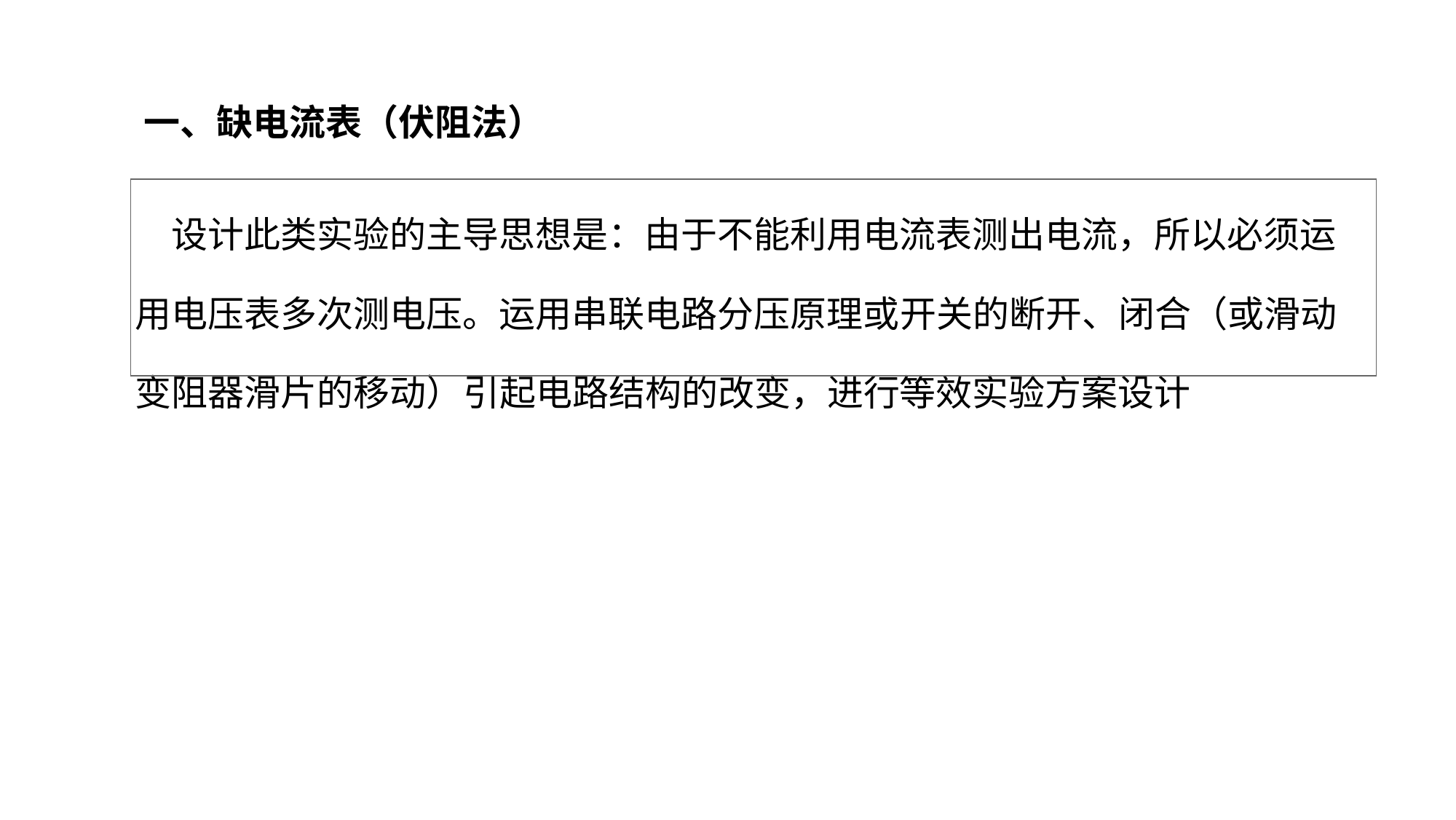

一、缺电流表（伏阻法）
| 设计此类实验的主导思想是：由于不能利用电流表测出电流，所以必须运用电压表多次测电压。运用串联电路分压原理或开关的断开、闭合（或滑动变阻器滑片的移动）引起电路结构的改变，进行等效实验方案设计 |
| --- |
特殊方法测电阻